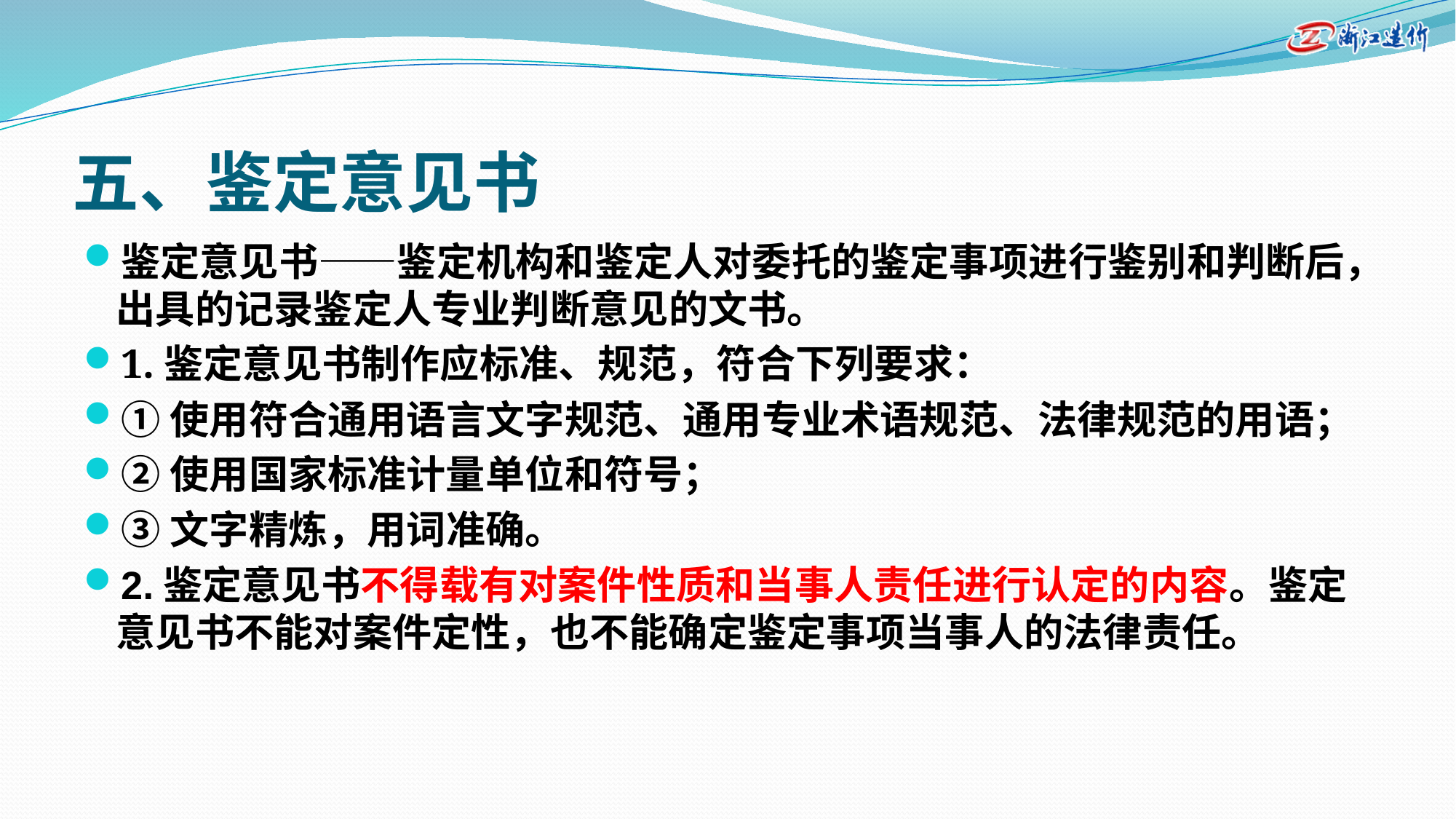

# 五、鉴定意见书
鉴定意见书——鉴定机构和鉴定人对委托的鉴定事项进行鉴别和判断后，出具的记录鉴定人专业判断意见的文书。
1.鉴定意见书制作应标准、规范，符合下列要求：
①使用符合通用语言文字规范、通用专业术语规范、法律规范的用语；
②使用国家标准计量单位和符号；
③文字精炼，用词准确。
2.鉴定意见书不得载有对案件性质和当事人责任进行认定的内容。鉴定意见书不能对案件定性，也不能确定鉴定事项当事人的法律责任。